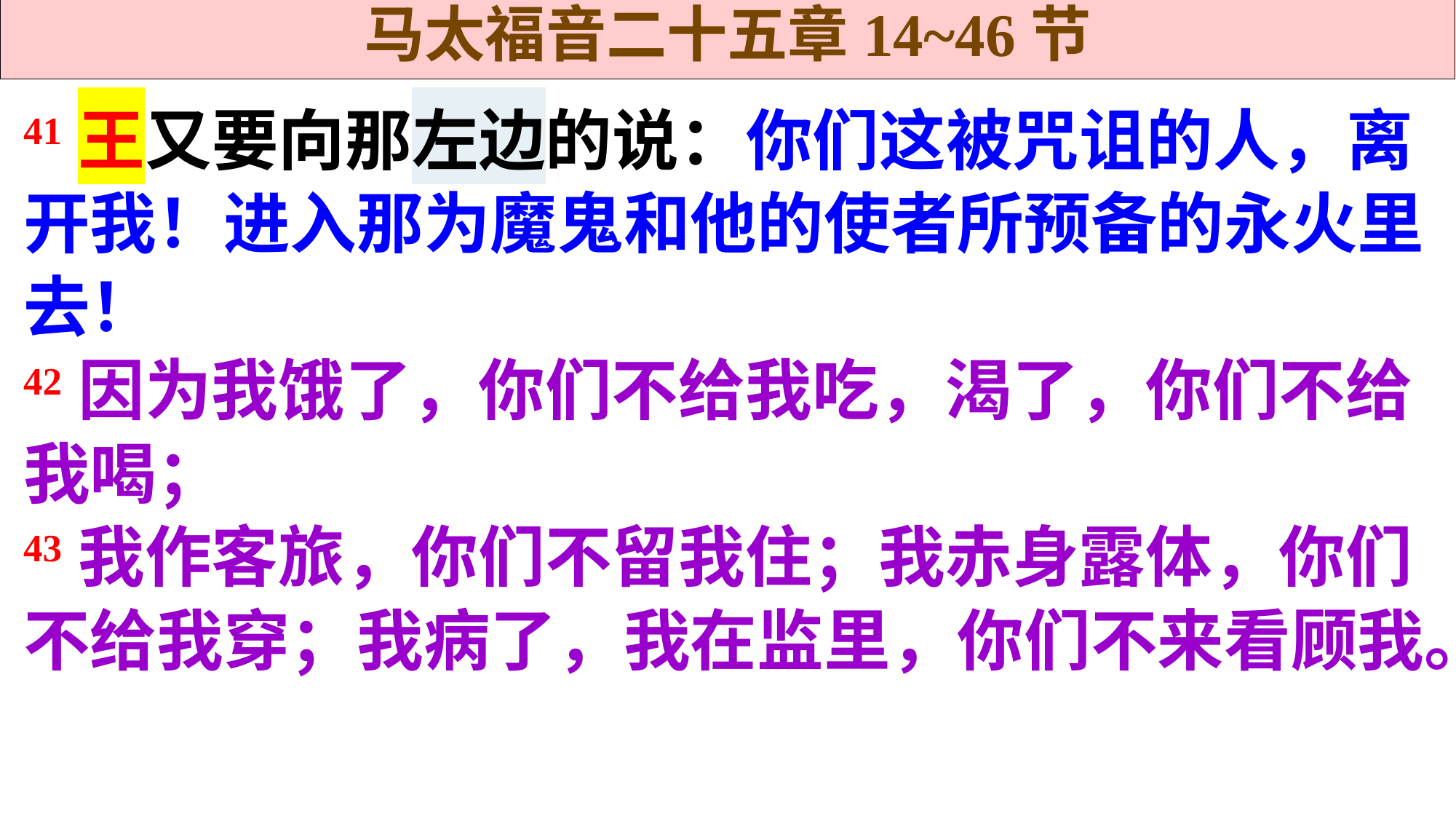

马太福音二十五章14~46节
41王又要向那左边的说：你们这被咒诅的人，离开我！进入那为魔鬼和他的使者所预备的永火里去！
42因为我饿了，你们不给我吃，渴了，你们不给我喝；
43我作客旅，你们不留我住；我赤身露体，你们不给我穿；我病了，我在监里，你们不来看顾我。